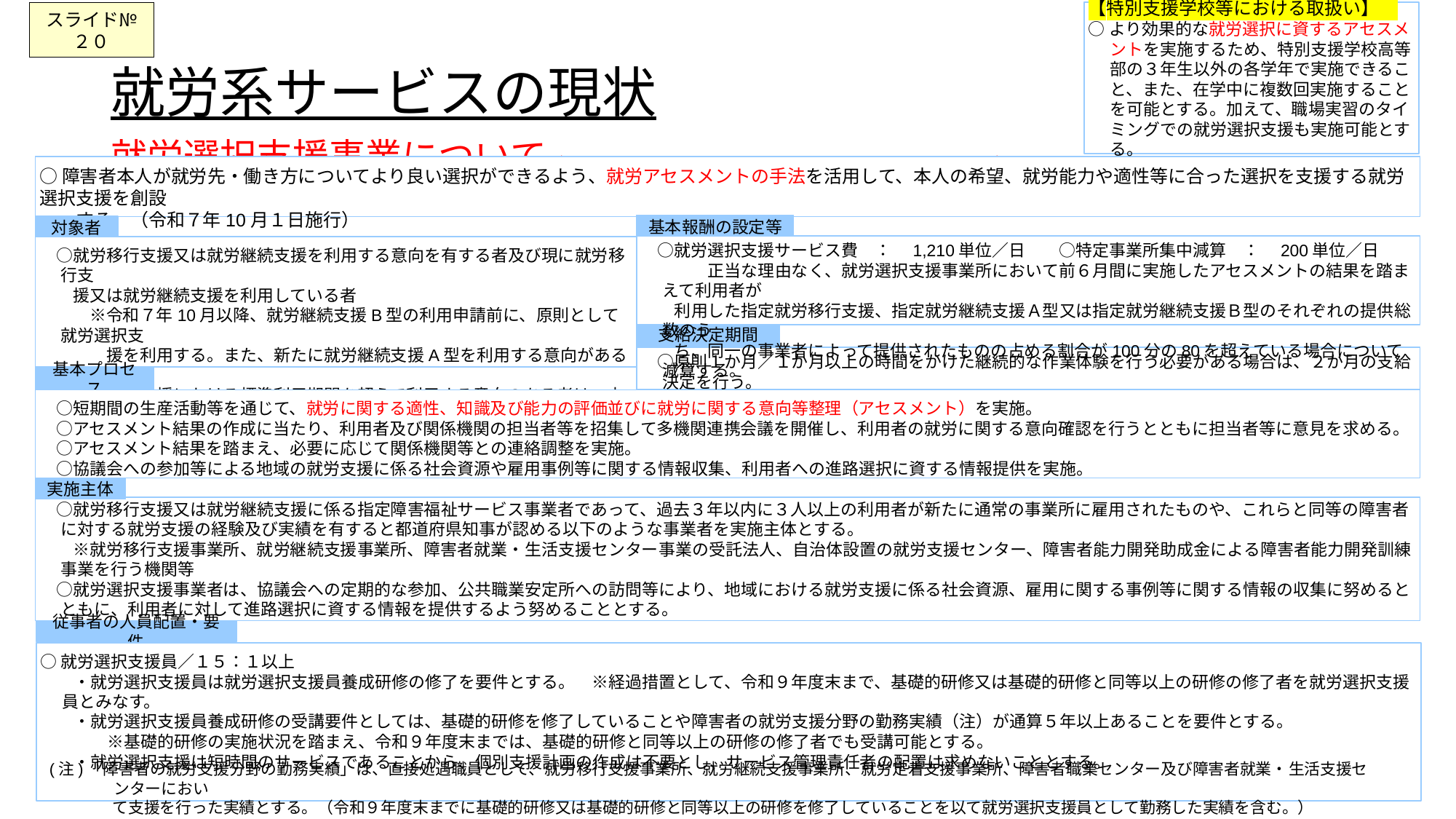

【特別支援学校等における取扱い】
○より効果的な就労選択に資するアセスメントを実施するため、特別支援学校高等部の３年生以外の各学年で実施できること、また、在学中に複数回実施することを可能とする。加えて、職場実習のタイミングでの就労選択支援も実施可能とする。
スライド№２０
# 就労系サービスの現状 就労選択支援事業について（https://www.mhlw.go.jp/content/12200000/001480295.pdf）
○障害者本人が就労先・働き方についてより良い選択ができるよう、就労アセスメントの手法を活用して、本人の希望、就労能力や適性等に合った選択を支援する就労選択支援を創設
　　する。（令和７年10月１日施行）
基本報酬の設定等
対象者
　○就労移行支援又は就労継続支援を利用する意向を有する者及び現に就労移行支
　　援又は就労継続支援を利用している者
　　　※令和７年10月以降、就労継続支援B型の利用申請前に、原則として就労選択支
　　　　援を利用する。また、新たに就労継続支援A型を利用する意向がある者及び就労
　　　　移行支援における標準利用期間を超えて利用する意向のある者は、支援体制の
　　　　整備状況を踏まえつつ、令和９年４月以降、原則として就労選択支援を利用する。
　○就労選択支援サービス費　：　1,210単位／日　　○特定事業所集中減算　：　200単位／日
　　　　正当な理由なく、就労選択支援事業所において前６月間に実施したアセスメントの結果を踏まえて利用者が
　　利用した指定就労移行支援、指定就労継続支援Ａ型又は指定就労継続支援Ｂ型のそれぞれの提供総数のう
　　ち、同一の事業者によって提供されたものの占める割合が100分の80を超えている場合について減算する。
支給決定期間
　○原則１か月／１か月以上の時間をかけた継続的な作業体験を行う必要がある場合は、２か月の支給決定を行う。
基本プロセス
　○短期間の生産活動等を通じて、就労に関する適性、知識及び能力の評価並びに就労に関する意向等整理（アセスメント）を実施。
　○アセスメント結果の作成に当たり、利用者及び関係機関の担当者等を招集して多機関連携会議を開催し、利用者の就労に関する意向確認を行うとともに担当者等に意見を求める。
　○アセスメント結果を踏まえ、必要に応じて関係機関等との連絡調整を実施。
　○協議会への参加等による地域の就労支援に係る社会資源や雇用事例等に関する情報収集、利用者への進路選択に資する情報提供を実施。

実施主体
　○就労移行支援又は就労継続支援に係る指定障害福祉サービス事業者であって、過去３年以内に３人以上の利用者が新たに通常の事業所に雇用されたものや、これらと同等の障害者に対する就労支援の経験及び実績を有すると都道府県知事が認める以下のような事業者を実施主体とする。
　　※就労移行支援事業所、就労継続支援事業所、障害者就業・生活支援センター事業の受託法人、自治体設置の就労支援センター、障害者能力開発助成金による障害者能力開発訓練事業を行う機関等
　○就労選択支援事業者は、協議会への定期的な参加、公共職業安定所への訪問等により、地域における就労支援に係る社会資源、雇用に関する事例等に関する情報の収集に努めるとともに、利用者に対して進路選択に資する情報を提供するよう努めることとする。
従事者の人員配置・要件
○就労選択支援員／１５：１以上
　　・就労選択支援員は就労選択支援員養成研修の修了を要件とする。　※経過措置として、令和９年度末まで、基礎的研修又は基礎的研修と同等以上の研修の修了者を就労選択支援員とみなす。
　　・就労選択支援員養成研修の受講要件としては、基礎的研修を修了していることや障害者の就労支援分野の勤務実績（注）が通算５年以上あることを要件とする。
　　　　※基礎的研修の実施状況を踏まえ、令和９年度末までは、基礎的研修と同等以上の研修の修了者でも受講可能とする。
　　・就労選択支援は短時間のサービスであることから、個別支援計画の作成は不要とし、サービス管理責任者の配置は求めないこととする。
(注)「障害者の就労支援分野の勤務実績」は、直接処遇職員として、就労移行支援事業所、就労継続支援事業所、就労定着支援事業所、障害者職業センター及び障害者就業・生活支援センターにおい
　　　　て支援を行った実績とする。（令和９年度末までに基礎的研修又は基礎的研修と同等以上の研修を修了していることを以て就労選択支援員として勤務した実績を含む。）